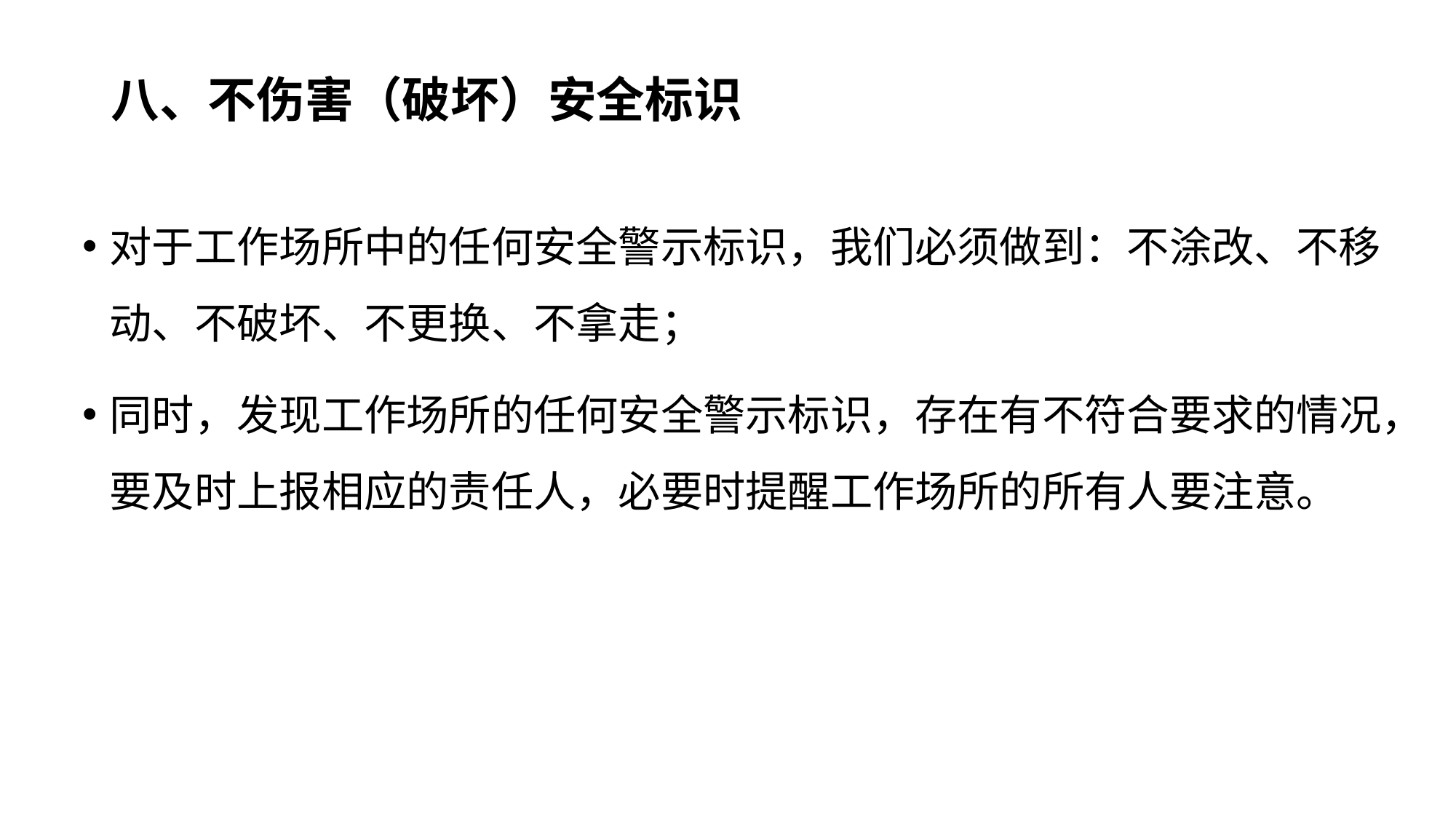

# 八、不伤害（破坏）安全标识
对于工作场所中的任何安全警示标识，我们必须做到：不涂改、不移动、不破坏、不更换、不拿走；
同时，发现工作场所的任何安全警示标识，存在有不符合要求的情况，要及时上报相应的责任人，必要时提醒工作场所的所有人要注意。